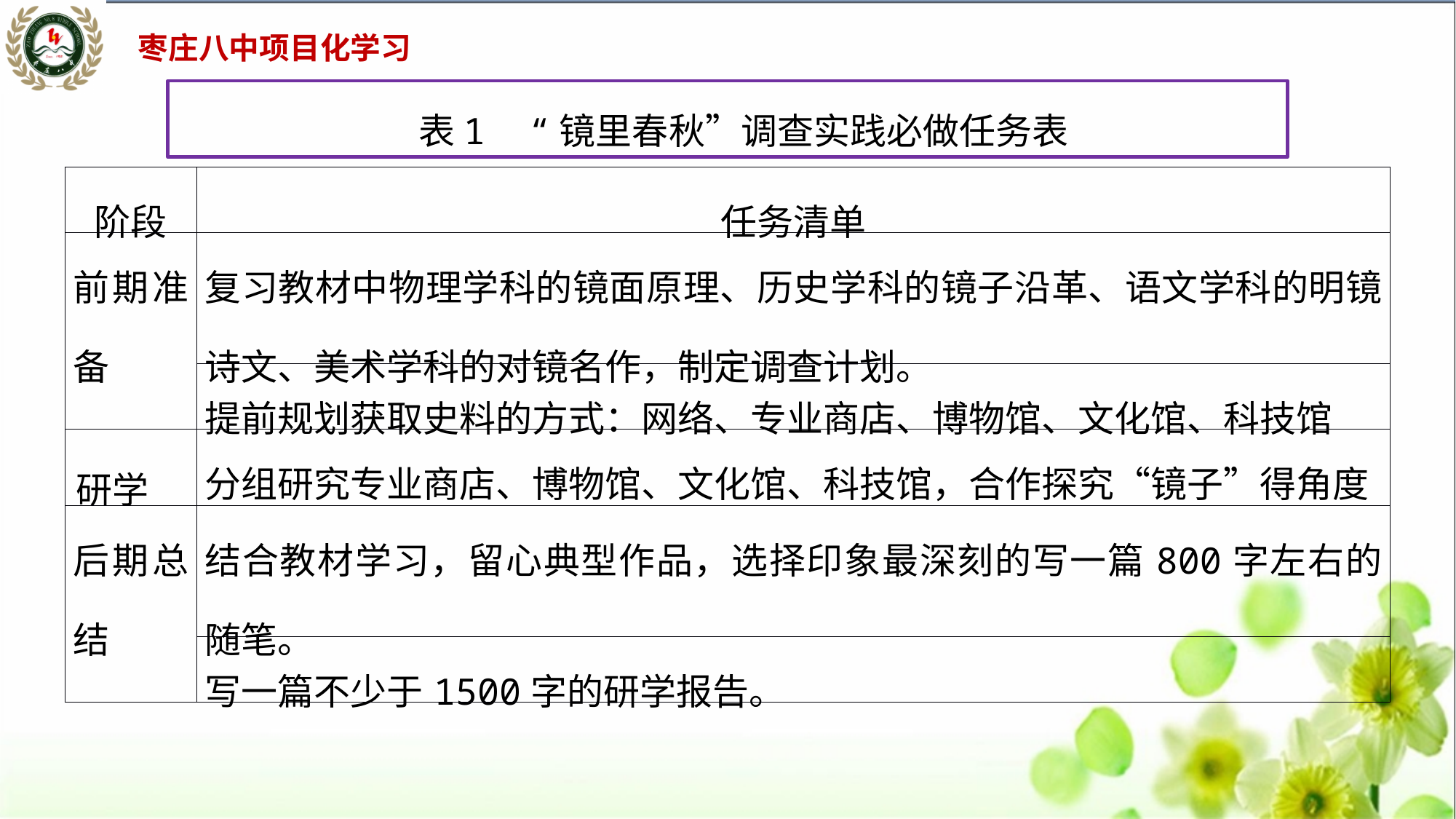

表1  “镜里春秋”调查实践必做任务表
| 阶段 | 任务清单 |
| --- | --- |
| 前期准备 | 复习教材中物理学科的镜面原理、历史学科的镜子沿革、语文学科的明镜诗文、美术学科的对镜名作，制定调查计划。 |
|  | 提前规划获取史料的方式：网络、专业商店、博物馆、文化馆、科技馆 |
| 研学 | 分组研究专业商店、博物馆、文化馆、科技馆，合作探究“镜子”得角度 |
| 后期总结 | 结合教材学习，留心典型作品，选择印象最深刻的写一篇800字左右的随笔。 |
|  | 写一篇不少于1500字的研学报告。 |